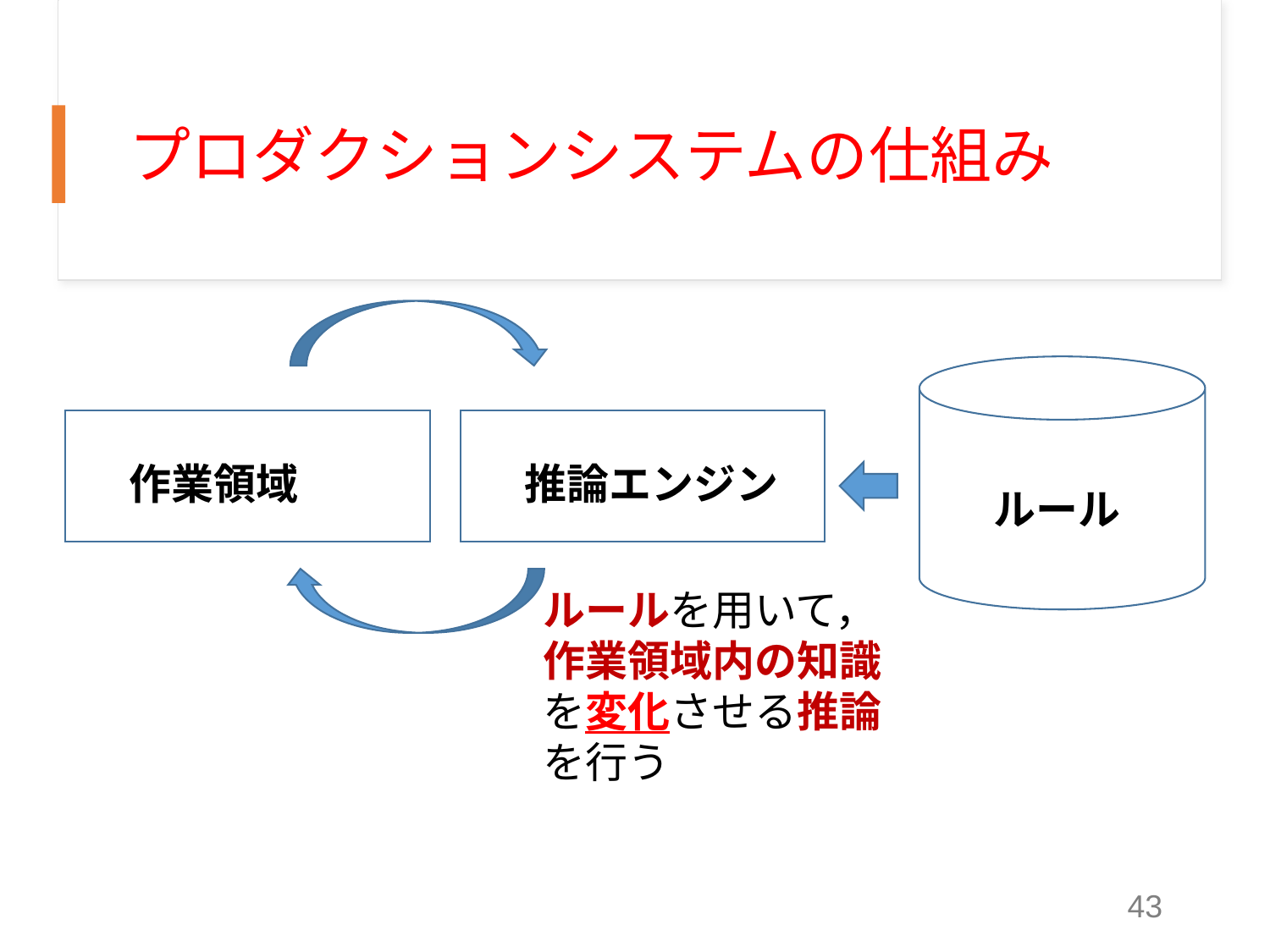

# プロダクションシステムの仕組み

推論エンジン
作業領域

ルール

ルールを用いて，
作業領域内の知識を変化させる推論を行う

43